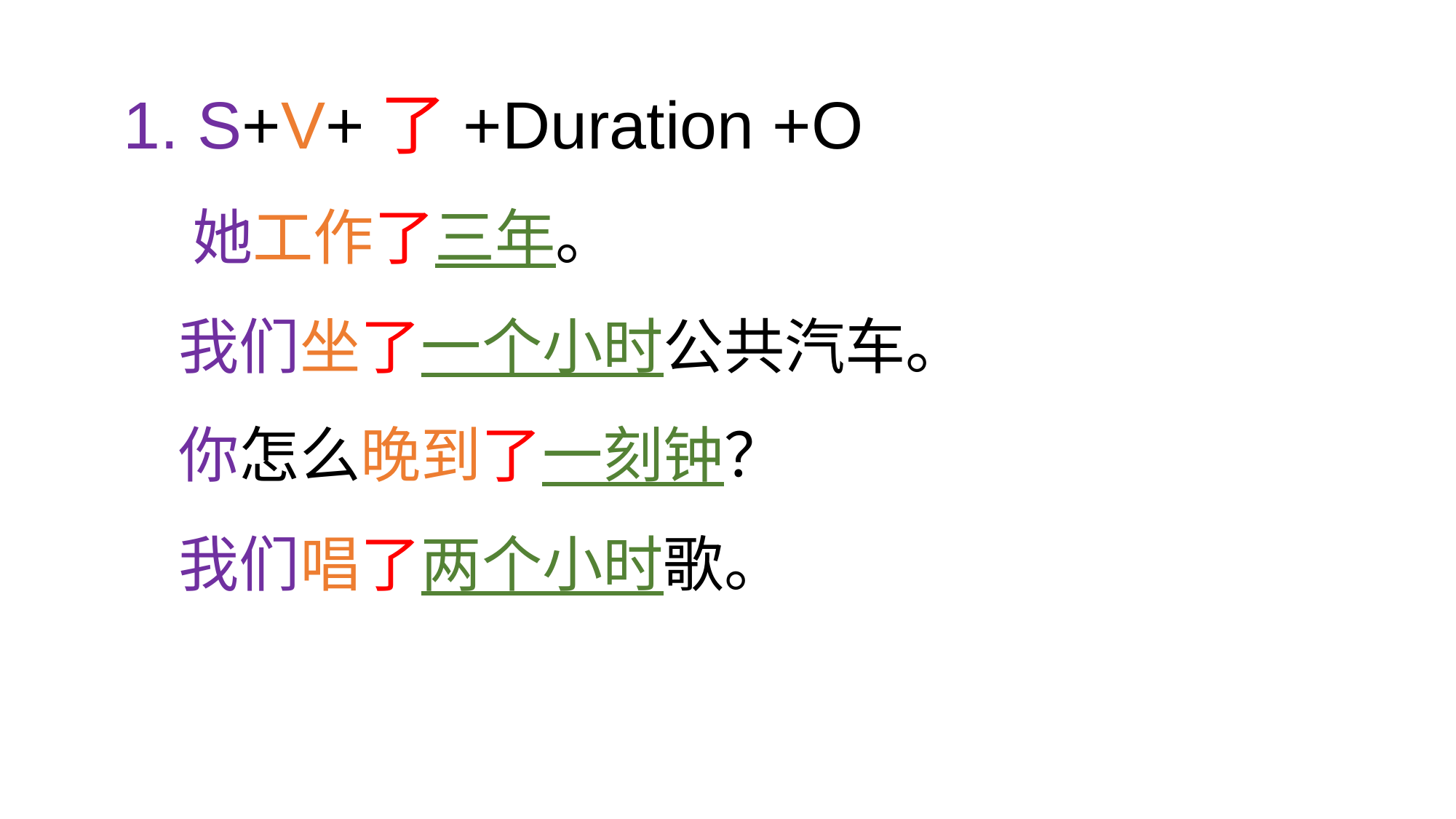

1. S+V+了+Duration +O
    她工作了三年。
   我们坐了一个小时公共汽车。
   你怎么晚到了一刻钟？
   我们唱了两个小时歌。